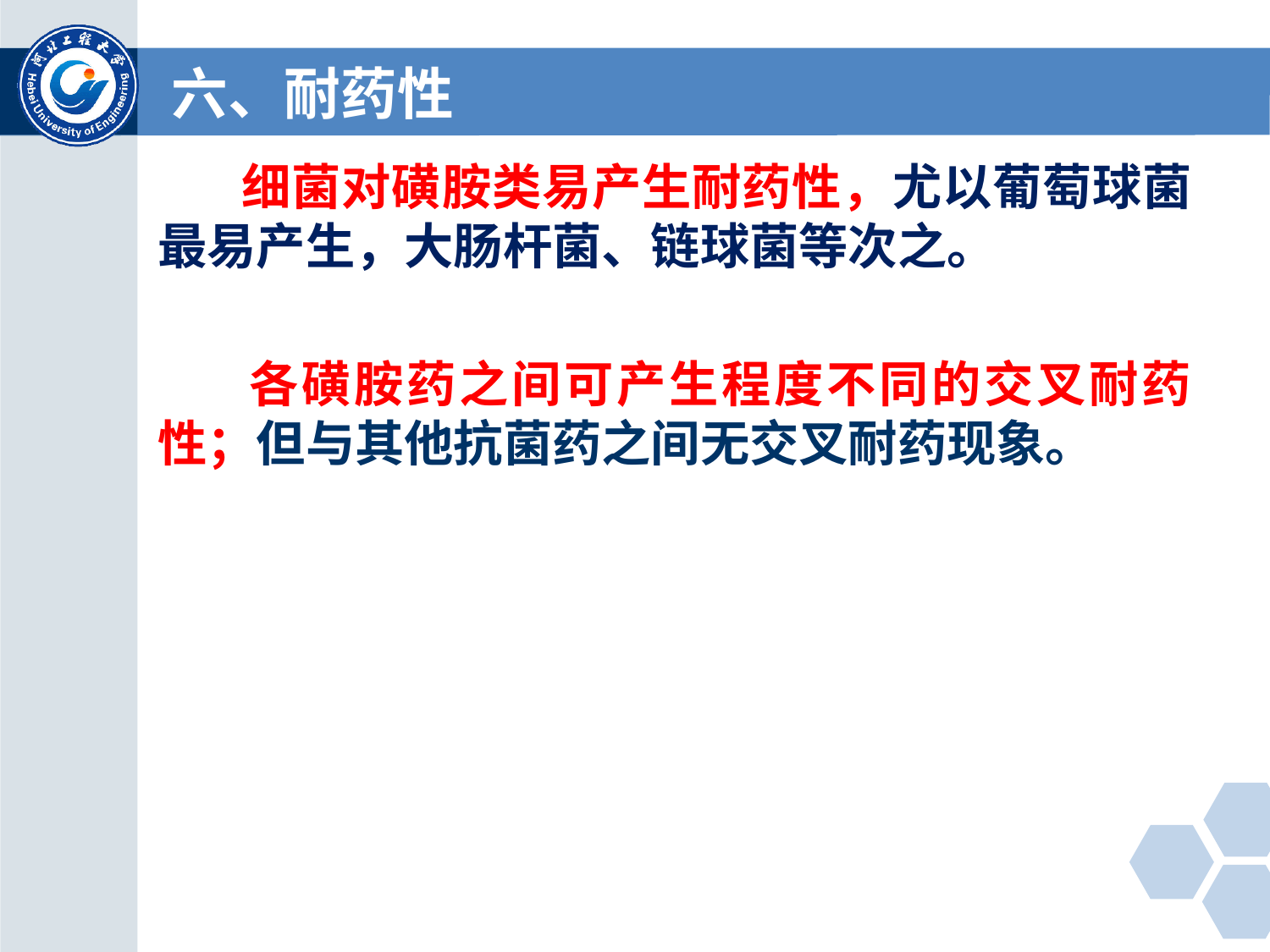

# 六、耐药性
  细菌对磺胺类易产生耐药性，尤以葡萄球菌最易产生，大肠杆菌、链球菌等次之。

  各磺胺药之间可产生程度不同的交叉耐药性；但与其他抗菌药之间无交叉耐药现象。